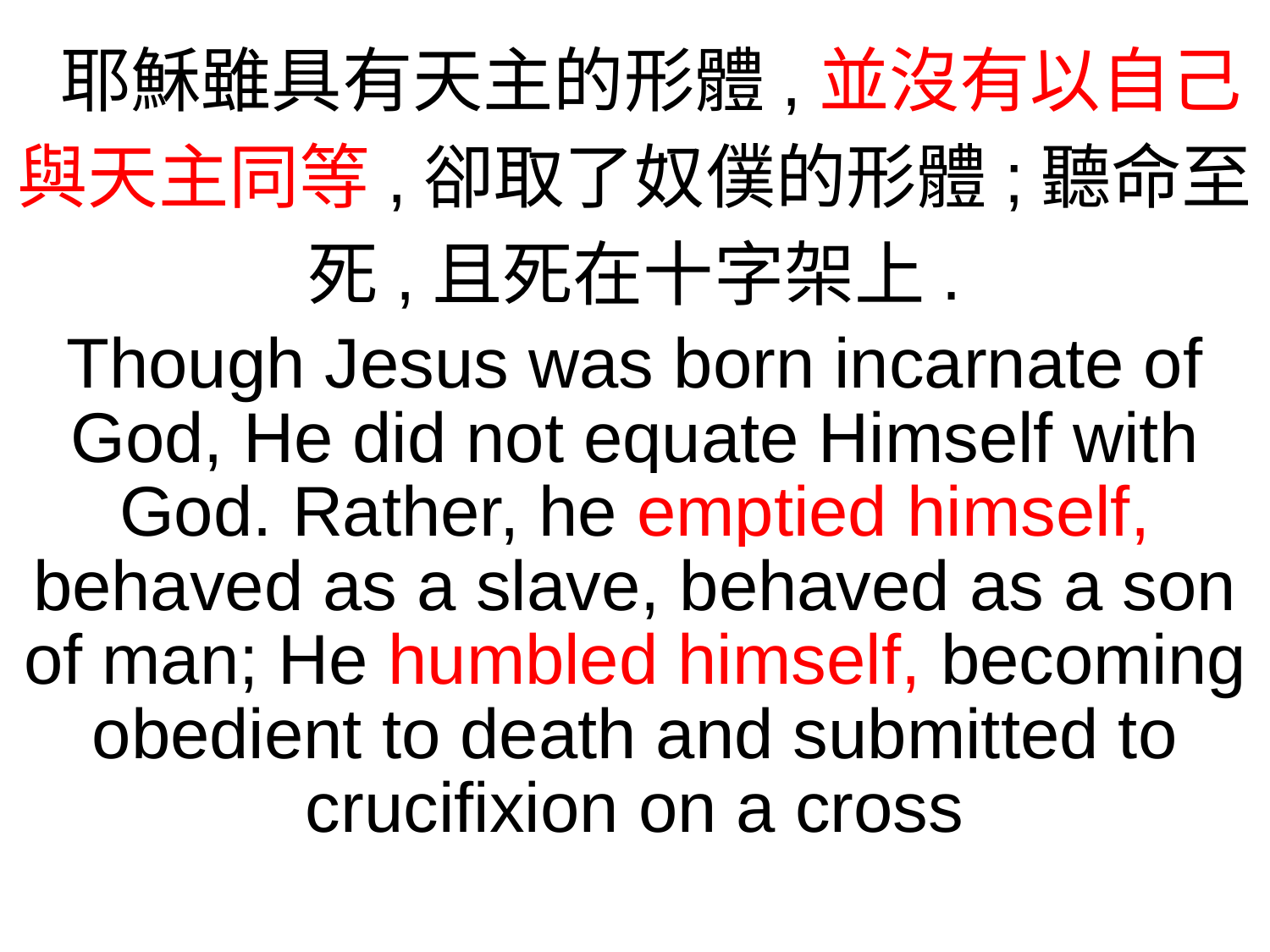

耶穌雖具有天主的形體,並沒有以自己與天主同等,卻取了奴僕的形體;聽命至死,且死在十字架上.
Though Jesus was born incarnate of God, He did not equate Himself with God. Rather, he emptied himself, behaved as a slave, behaved as a son of man; He humbled himself, becoming obedient to death and submitted to crucifixion on a cross